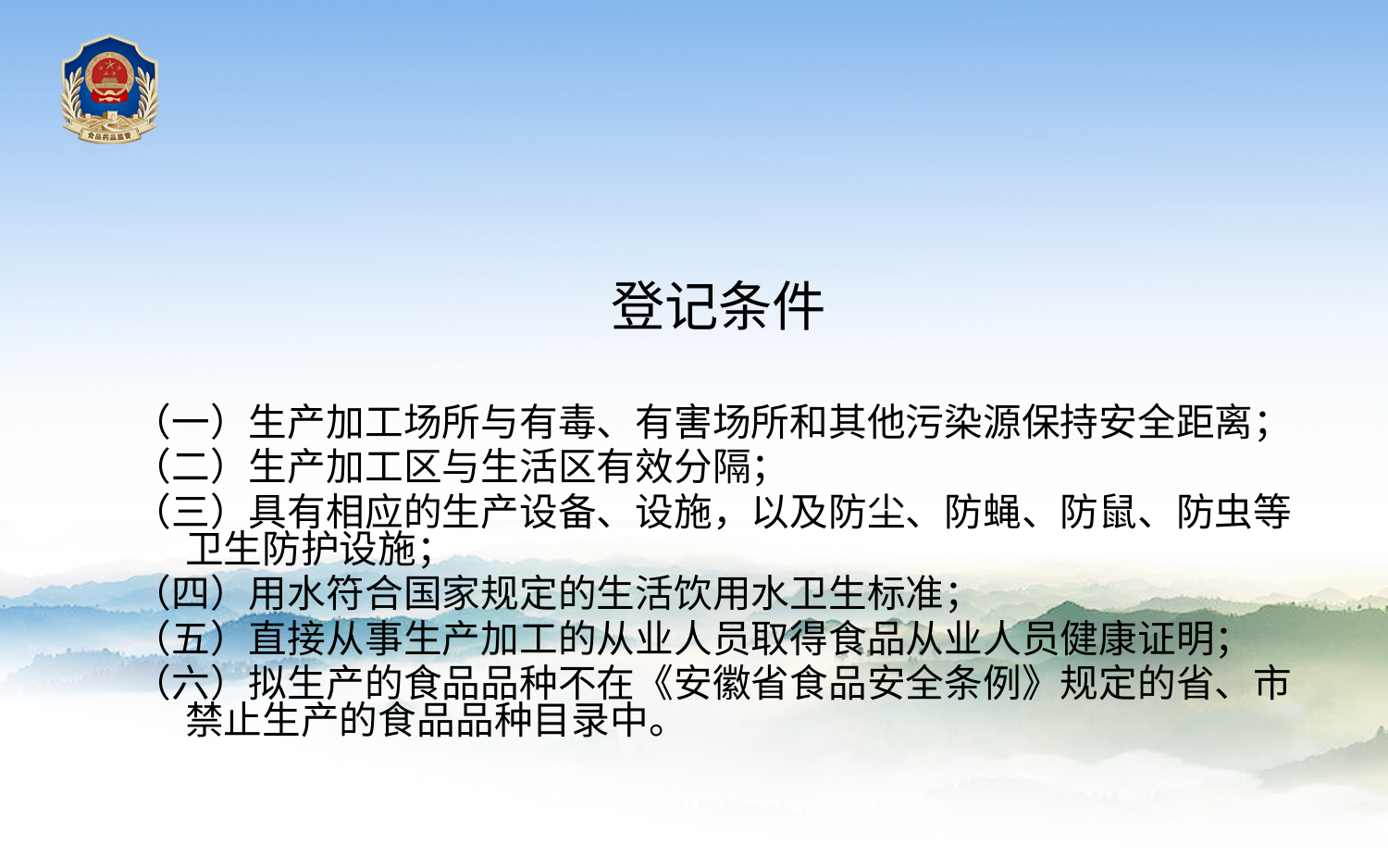

登记条件

（一）生产加工场所与有毒、有害场所和其他污染源保持安全距离；
（二）生产加工区与生活区有效分隔；
（三）具有相应的生产设备、设施，以及防尘、防蝇、防鼠、防虫等卫生防护设施；
（四）用水符合国家规定的生活饮用水卫生标准；
（五）直接从事生产加工的从业人员取得食品从业人员健康证明；
（六）拟生产的食品品种不在《安徽省食品安全条例》规定的省、市禁止生产的食品品种目录中。